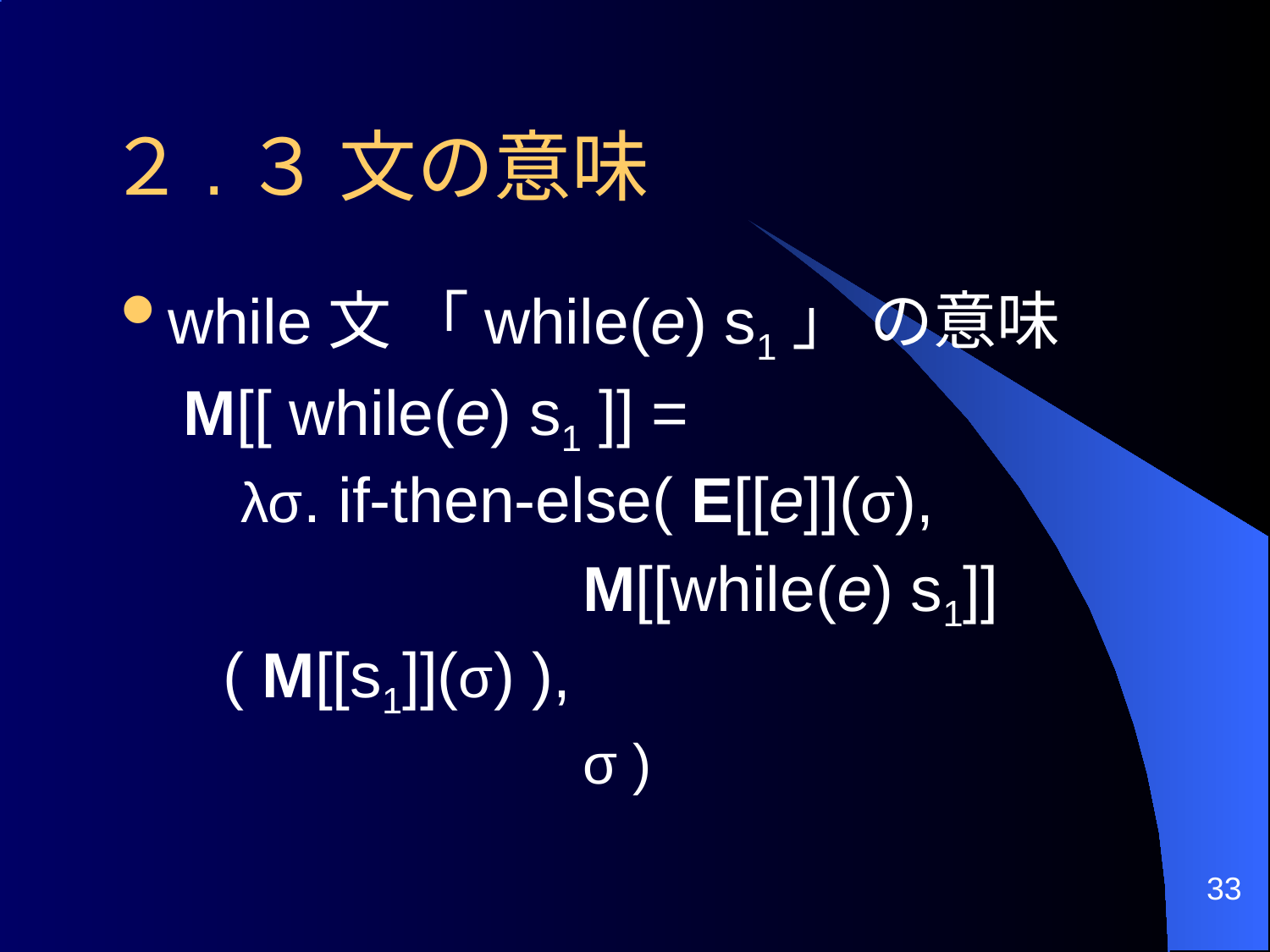

# ２.３ 文の意味
while文 「while(e) s1」 の意味
M[[ while(e) s1 ]] =
 λσ. if-then-else( E[[e]](σ),
			      M[[while(e) s1]]( M[[s1]](σ) ),
		      σ )
33